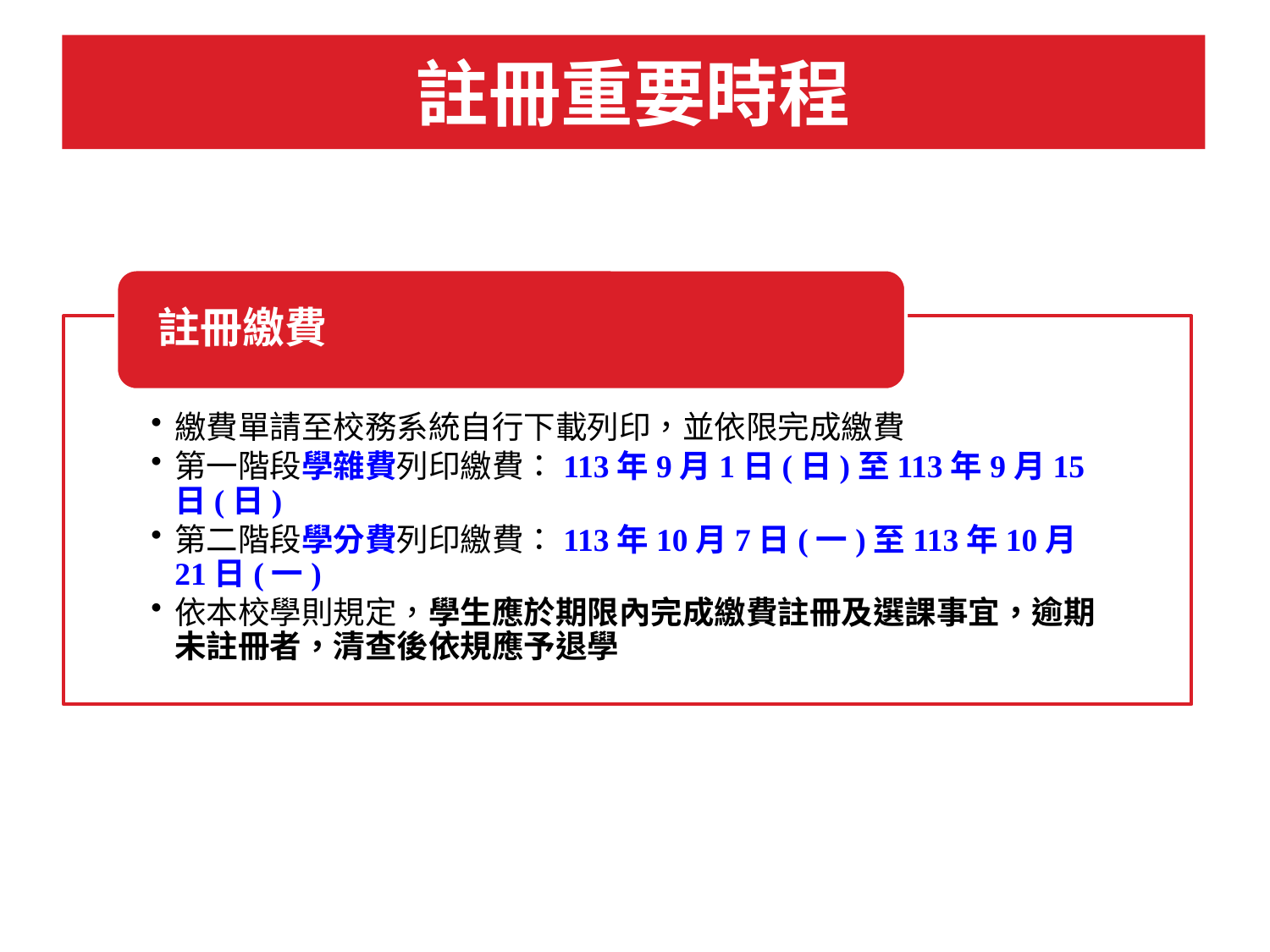

註冊重要時程
#
繳費單請至校務系統自行下載列印，並依限完成繳費
第一階段學雜費列印繳費：113年9月1日(日)至113年9月15日(日)
第二階段學分費列印繳費：113年10月7日(一)至113年10月21日(一)
依本校學則規定，學生應於期限內完成繳費註冊及選課事宜，逾期未註冊者，清查後依規應予退學
註冊繳費